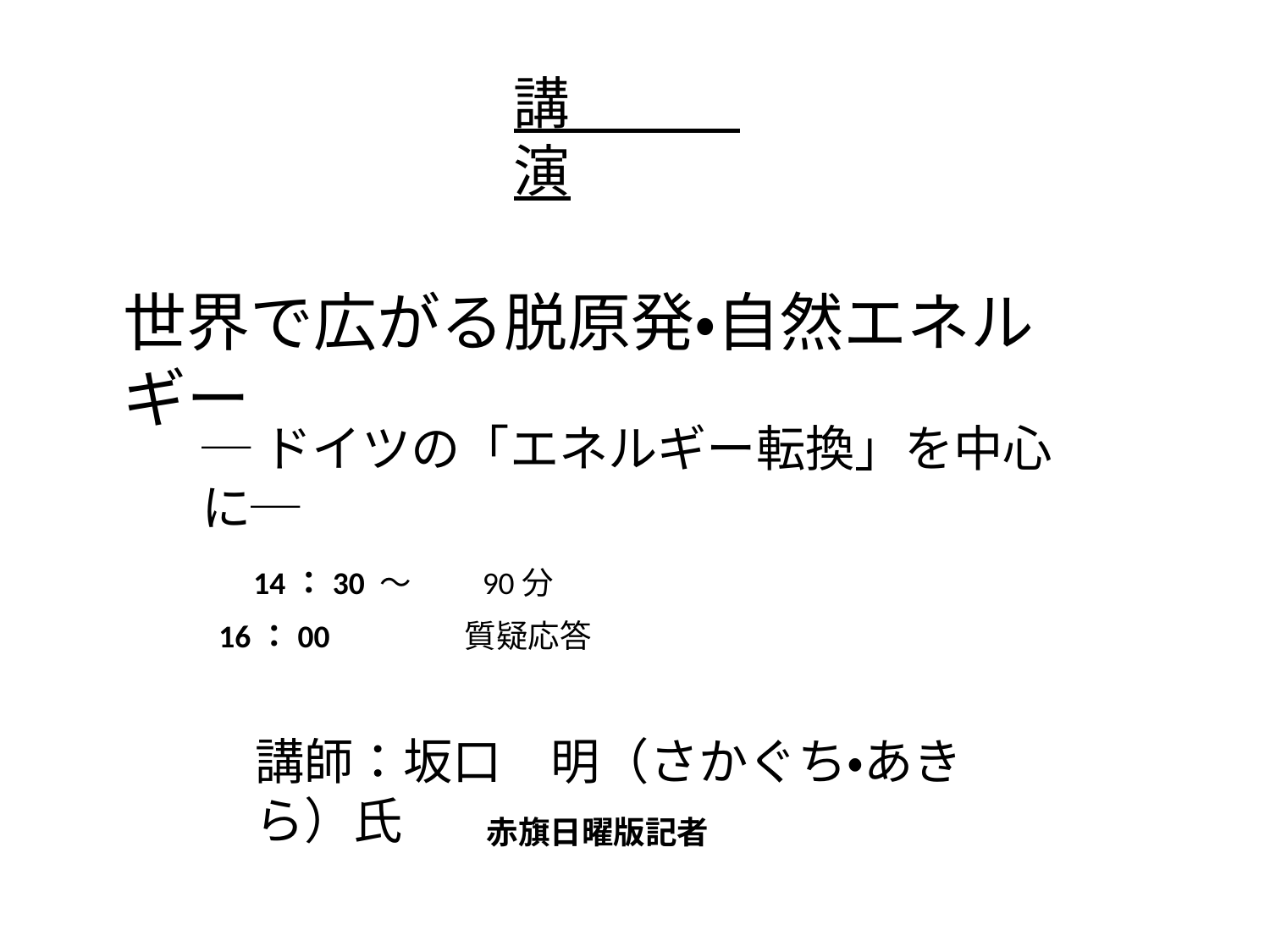

講　　　演
世界で広がる脱原発・自然エネルギー

─ドイツの「エネルギー転換」を中心に─
14：30 〜　　90分
16：00　　　　質疑応答
講師：坂口　明（さかぐち・あきら）氏
赤旗日曜版記者